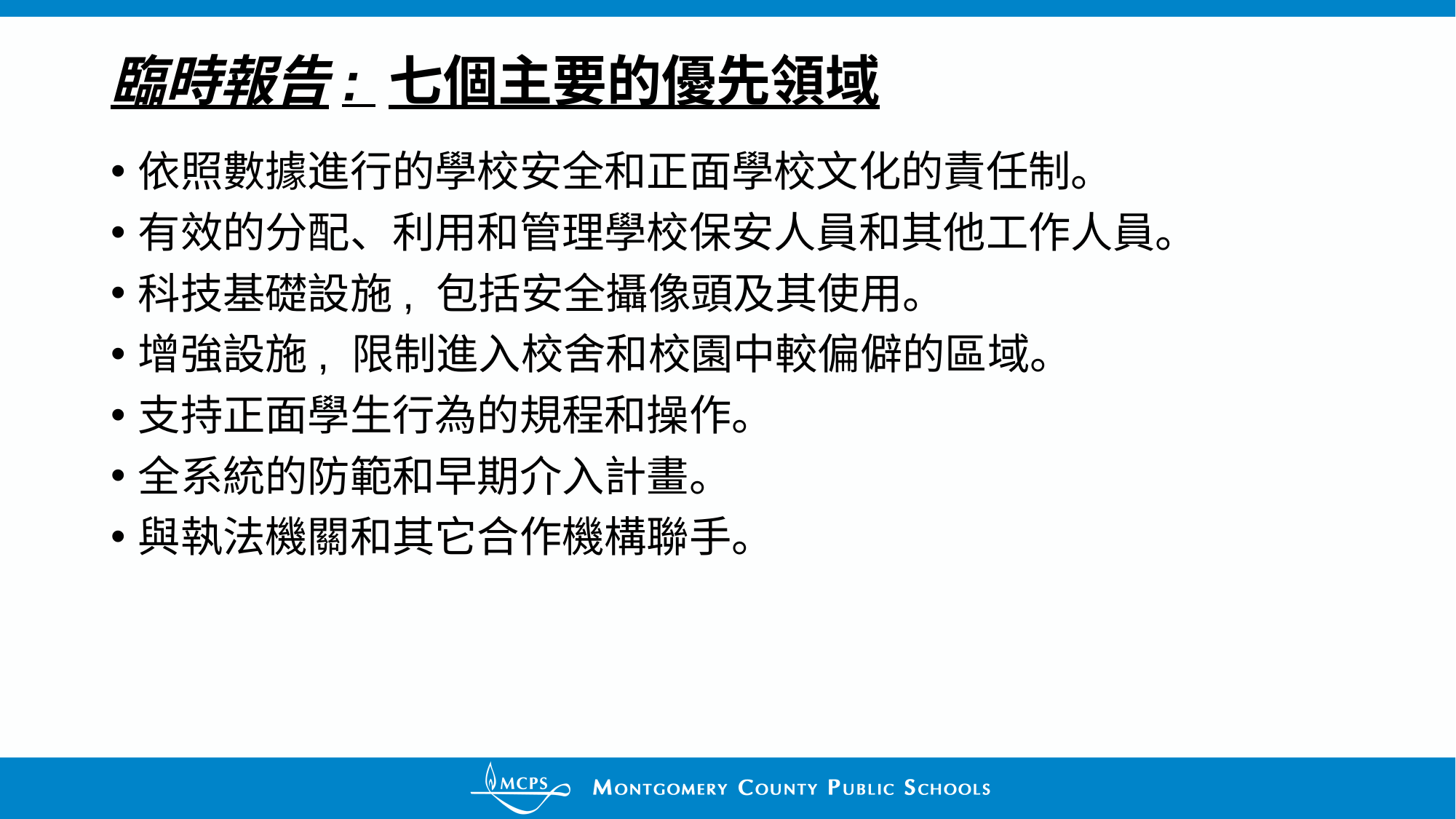

# 臨時報告: 七個主要的優先領域
依照數據進行的學校安全和正面學校文化的責任制。
有效的分配、利用和管理學校保安人員和其他工作人員。
科技基礎設施, 包括安全攝像頭及其使用。
增強設施, 限制進入校舍和校園中較偏僻的區域。
支持正面學生行為的規程和操作。
全系統的防範和早期介入計畫。
與執法機關和其它合作機構聯手。